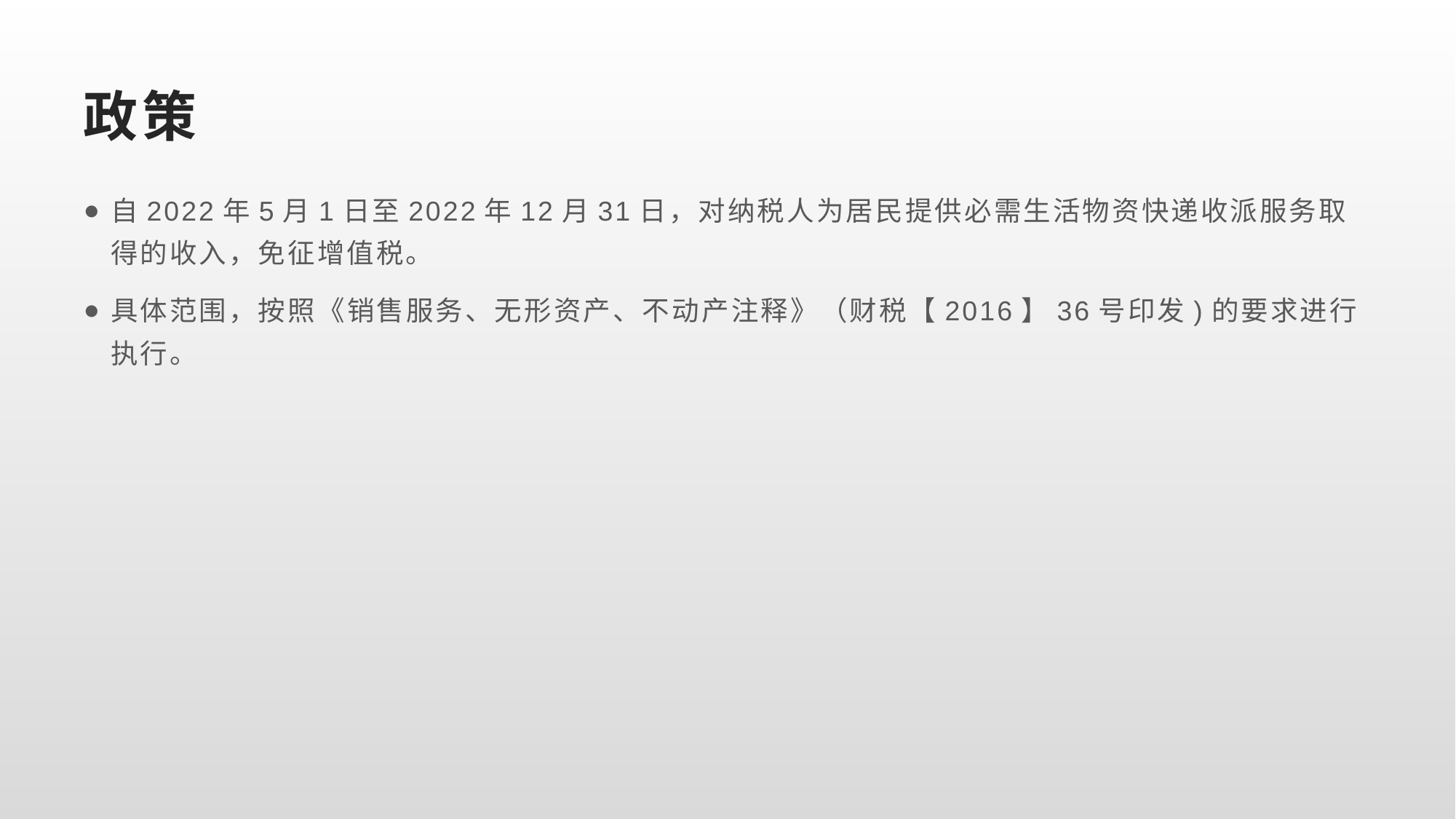

# 政策
自2022年5月1日至2022年12月31日，对纳税人为居民提供必需生活物资快递收派服务取得的收入，免征增值税。
具体范围，按照《销售服务、无形资产、不动产注释》（财税【2016】36号印发)的要求进行执行。